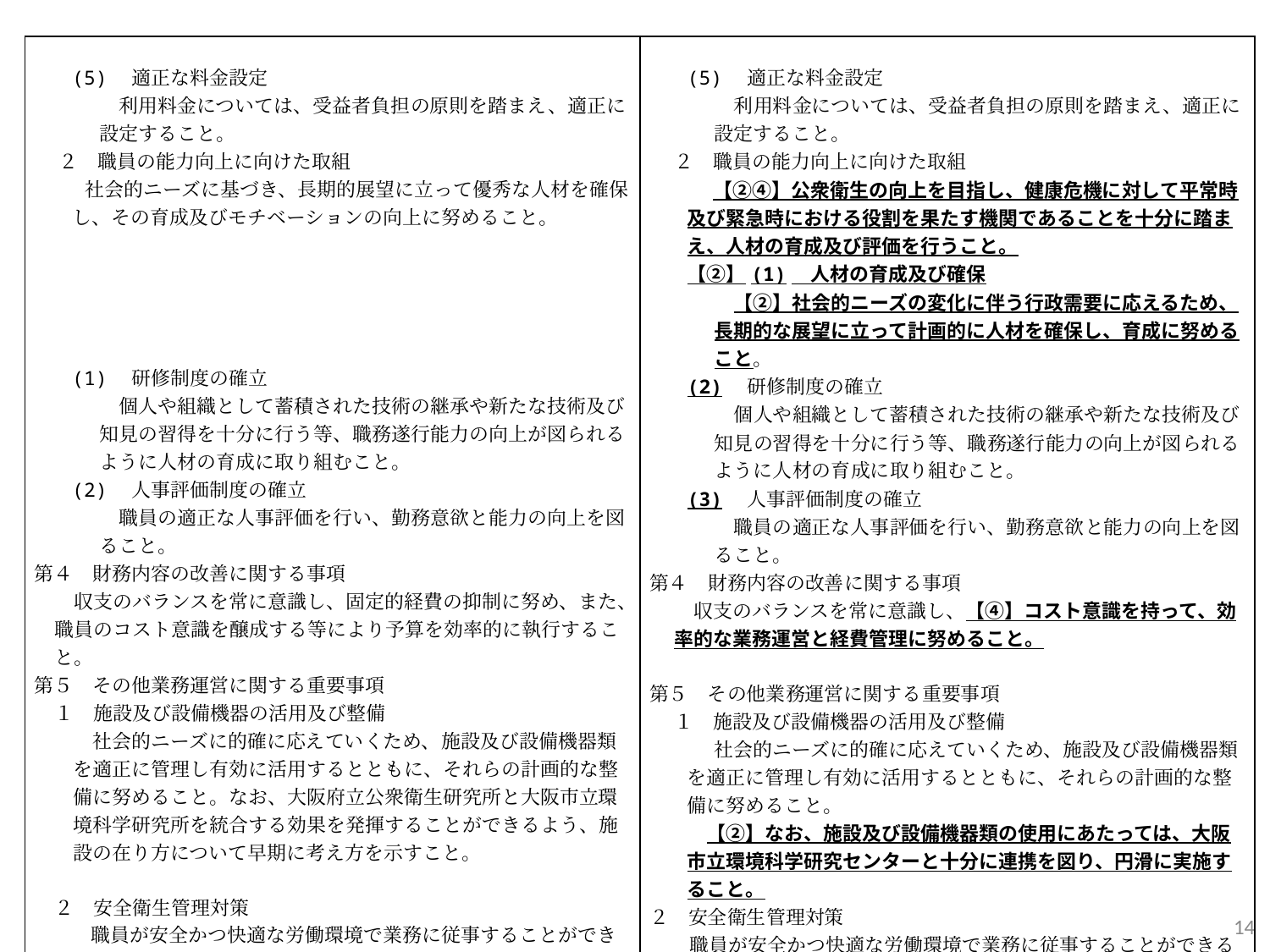

| (5)　適正な料金設定 　利用料金については、受益者負担の原則を踏まえ、適正に設定すること。 ２　職員の能力向上に向けた取組 社会的ニーズに基づき、長期的展望に立って優秀な人材を確保し、その育成及びモチベーションの向上に努めること。 (1)　研修制度の確立 　個人や組織として蓄積された技術の継承や新たな技術及び知見の習得を十分に行う等、職務遂行能力の向上が図られるように人材の育成に取り組むこと。 (2)　人事評価制度の確立 　職員の適正な人事評価を行い、勤務意欲と能力の向上を図ること。 第４　財務内容の改善に関する事項 　収支のバランスを常に意識し、固定的経費の抑制に努め、また、職員のコスト意識を醸成する等により予算を効率的に執行すること。 第５　その他業務運営に関する重要事項 １　施設及び設備機器の活用及び整備 　社会的ニーズに的確に応えていくため、施設及び設備機器類を適正に管理し有効に活用するとともに、それらの計画的な整備に努めること。なお、大阪府立公衆衛生研究所と大阪市立環境科学研究所を統合する効果を発揮することができるよう、施設の在り方について早期に考え方を示すこと。 ２　安全衛生管理対策 　職員が安全かつ快適な労働環境で業務に従事することができるよう、安全対策の徹底と事故防止に努めること。また、職員が心身ともに健康を保持し、その能力を十分発揮することができるようにすること。 | (5)　適正な料金設定 　利用料金については、受益者負担の原則を踏まえ、適正に設定すること。 ２　職員の能力向上に向けた取組 　　【②④】公衆衛生の向上を目指し、健康危機に対して平常時及び緊急時における役割を果たす機関であることを十分に踏まえ、人材の育成及び評価を行うこと。 【②】(1)　人材の育成及び確保 　【②】社会的ニーズの変化に伴う行政需要に応えるため、長期的な展望に立って計画的に人材を確保し、育成に努めること。 (2)　研修制度の確立 　個人や組織として蓄積された技術の継承や新たな技術及び知見の習得を十分に行う等、職務遂行能力の向上が図られるように人材の育成に取り組むこと。 (3)　人事評価制度の確立 　職員の適正な人事評価を行い、勤務意欲と能力の向上を図ること。 第４　財務内容の改善に関する事項 　収支のバランスを常に意識し、【④】コスト意識を持って、効率的な業務運営と経費管理に努めること。 第５　その他業務運営に関する重要事項 １　施設及び設備機器の活用及び整備 社会的ニーズに的確に応えていくため、施設及び設備機器類を適正に管理し有効に活用するとともに、それらの計画的な整備に努めること。 　【②】なお、施設及び設備機器類の使用にあたっては、大阪市立環境科学研究センターと十分に連携を図り、円滑に実施すること。 ２　安全衛生管理対策 職員が安全かつ快適な労働環境で業務に従事することができるよう、安全対策の徹底と事故防止に努めること。また、職員が心身ともに健康を保持し、その能力を十分発揮することができるようにすること。 |
| --- | --- |
14